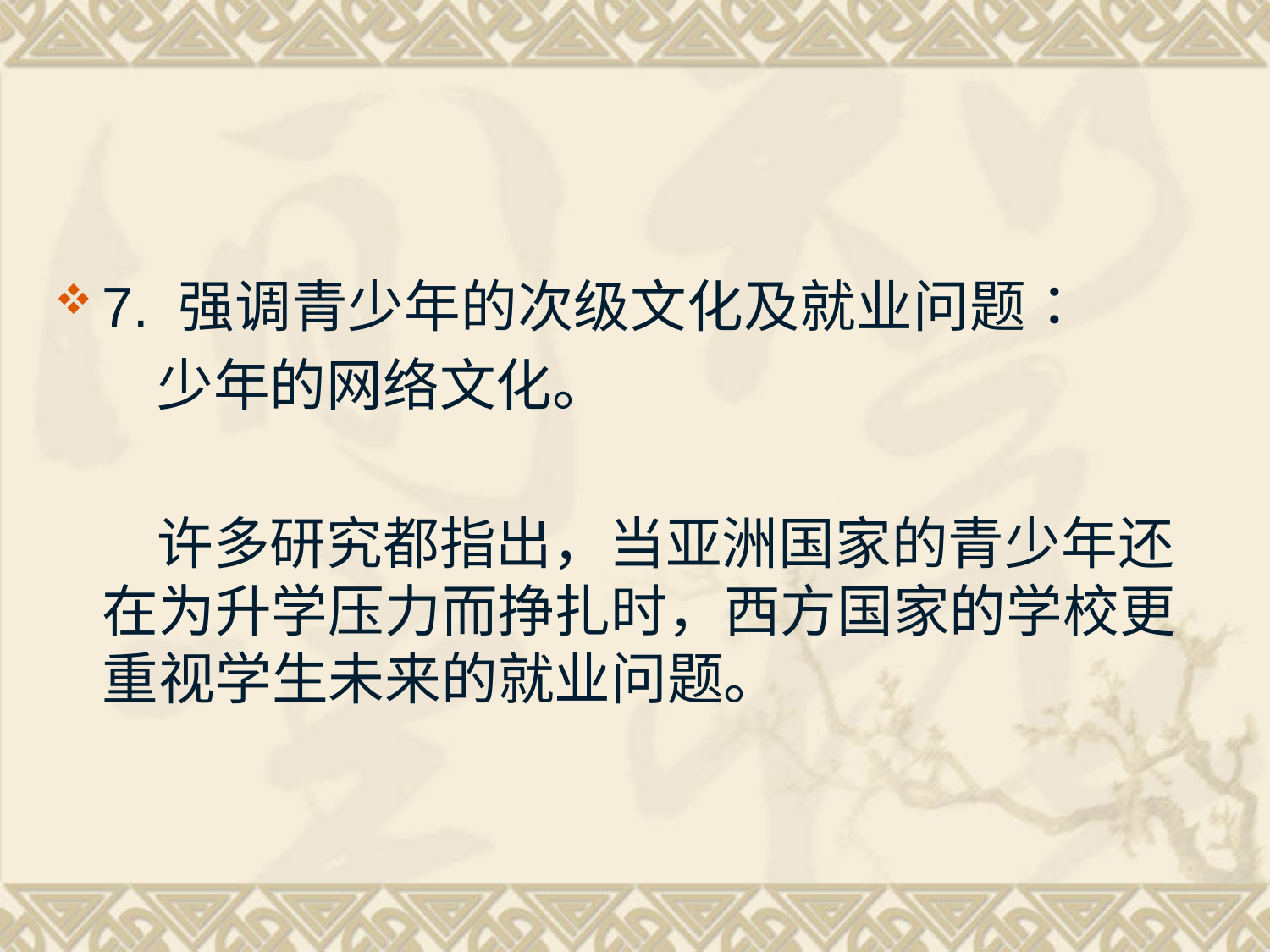

#
7. 强调青少年的次级文化及就业问题：
       少年的网络文化。

       许多研究都指出，当亚洲国家的青少年还在为升学压力而挣扎时，西方国家的学校更重视学生未来的就业问题。